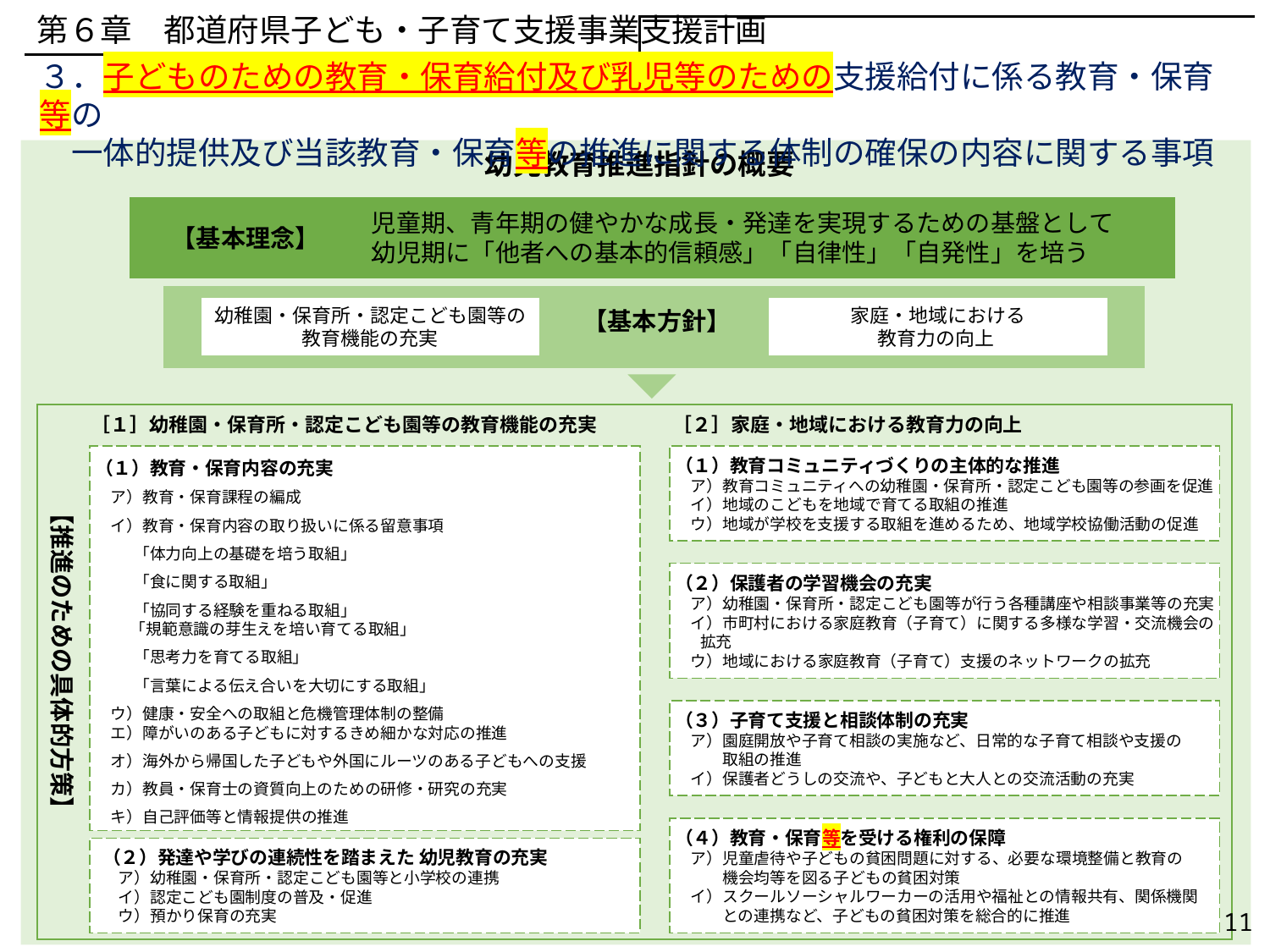

第６章　都道府県子ども・子育て支援事業支援計画

３．子どものための教育・保育給付及び乳児等のための支援給付に係る教育・保育等の
　一体的提供及び当該教育・保育等の推進に関する体制の確保の内容に関する事項

幼児教育推進指針の概要

児童期、青年期の健やかな成長・発達を実現するための基盤として
幼児期に「他者への基本的信頼感」「自律性」「自発性」を培う
【基本理念】

幼稚園・保育所・認定こども園等の
教育機能の充実
家庭・地域における
教育力の向上
【基本方針】

［１］幼稚園・保育所・認定こども園等の教育機能の充実
［２］家庭・地域における教育力の向上
（１）教育・保育内容の充実
　ア）教育・保育課程の編成
　イ）教育・保育内容の取り扱いに係る留意事項
 　　「体力向上の基礎を培う取組」
 　　「食に関する取組」
 　　「協同する経験を重ねる取組」
　　 「規範意識の芽生えを培い育てる取組」
 　　「思考力を育てる取組」
 　　「言葉による伝え合いを大切にする取組」
　ウ）健康・安全への取組と危機管理体制の整備
　エ）障がいのある子どもに対するきめ細かな対応の推進
　オ）海外から帰国した子どもや外国にルーツのある子どもへの支援
　カ）教員・保育士の資質向上のための研修・研究の充実
　キ）自己評価等と情報提供の推進
（２）発達や学びの連続性を踏まえた 幼児教育の充実
　ア）幼稚園・保育所・認定こども園等と小学校の連携
　イ）認定こども園制度の普及・促進
　ウ）預かり保育の充実
（１）教育コミュニティづくりの主体的な推進
　ア）教育コミュニティへの幼稚園・保育所・認定こども園等の参画を促進
　イ）地域のこどもを地域で育てる取組の推進
　ウ）地域が学校を支援する取組を進めるため、地域学校協働活動の促進
（２）保護者の学習機会の充実
　ア）幼稚園・保育所・認定こども園等が行う各種講座や相談事業等の充実
　イ）市町村における家庭教育（子育て）に関する多様な学習・交流機会の
      拡充
　ウ）地域における家庭教育（子育て）支援のネットワークの拡充
（３）子育て支援と相談体制の充実
　ア）園庭開放や子育て相談の実施など、日常的な子育て相談や支援の
　　　取組の推進
　イ）保護者どうしの交流や、子どもと大人との交流活動の充実
（４）教育・保育等を受ける権利の保障
　ア）児童虐待や子どもの貧困問題に対する、必要な環境整備と教育の
　　　機会均等を図る子どもの貧困対策
　イ）スクールソーシャルワーカーの活用や福祉との情報共有、関係機関
　　　との連携など、子どもの貧困対策を総合的に推進
【推進のための具体的方策】
11